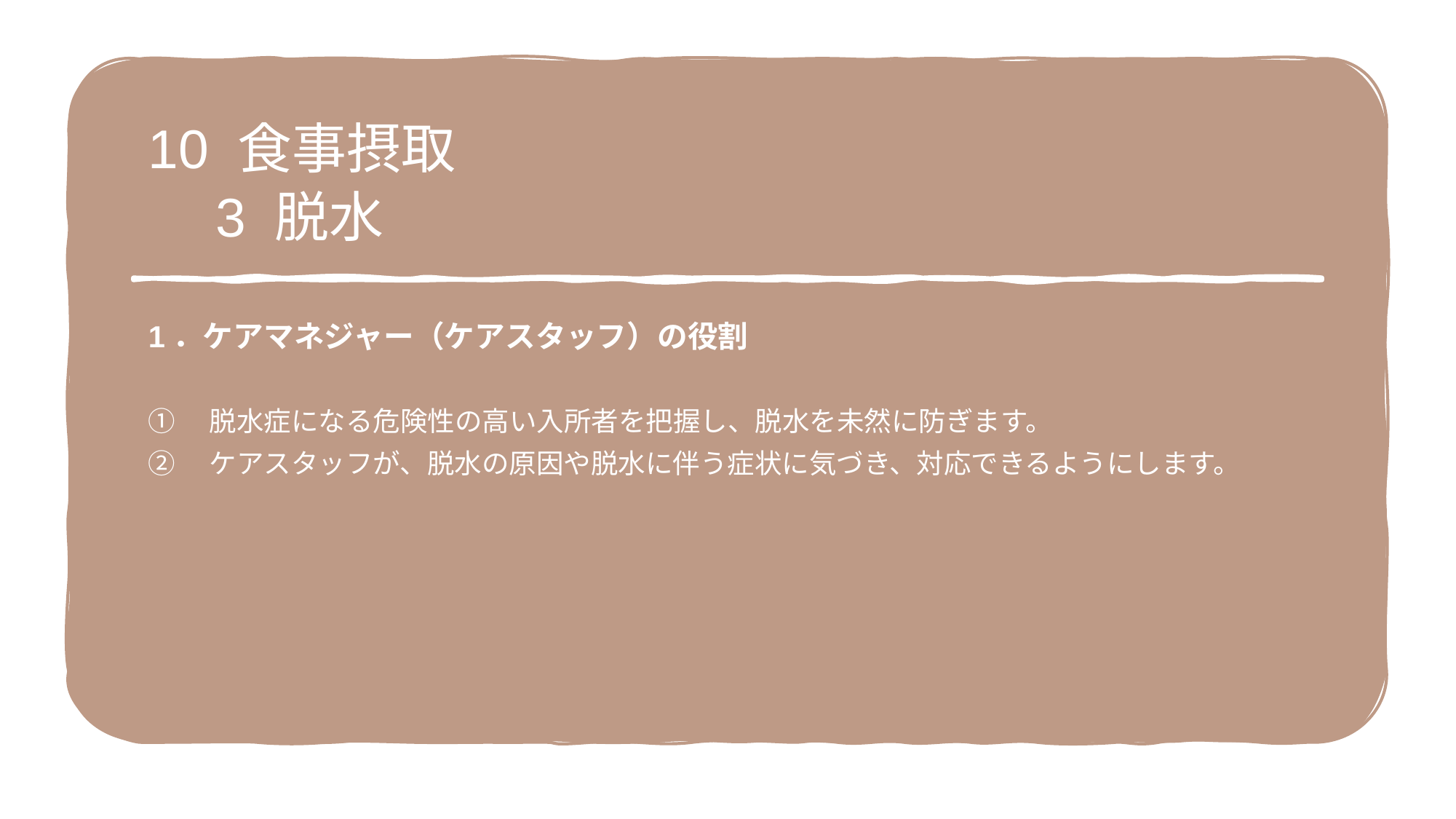

10 食事摂取
　3 脱水

1．ケアマネジャー（ケアスタッフ）の役割

①　脱水症になる危険性の高い入所者を把握し、脱水を未然に防ぎます。
②　ケアスタッフが、脱水の原因や脱水に伴う症状に気づき、対応できるようにします。